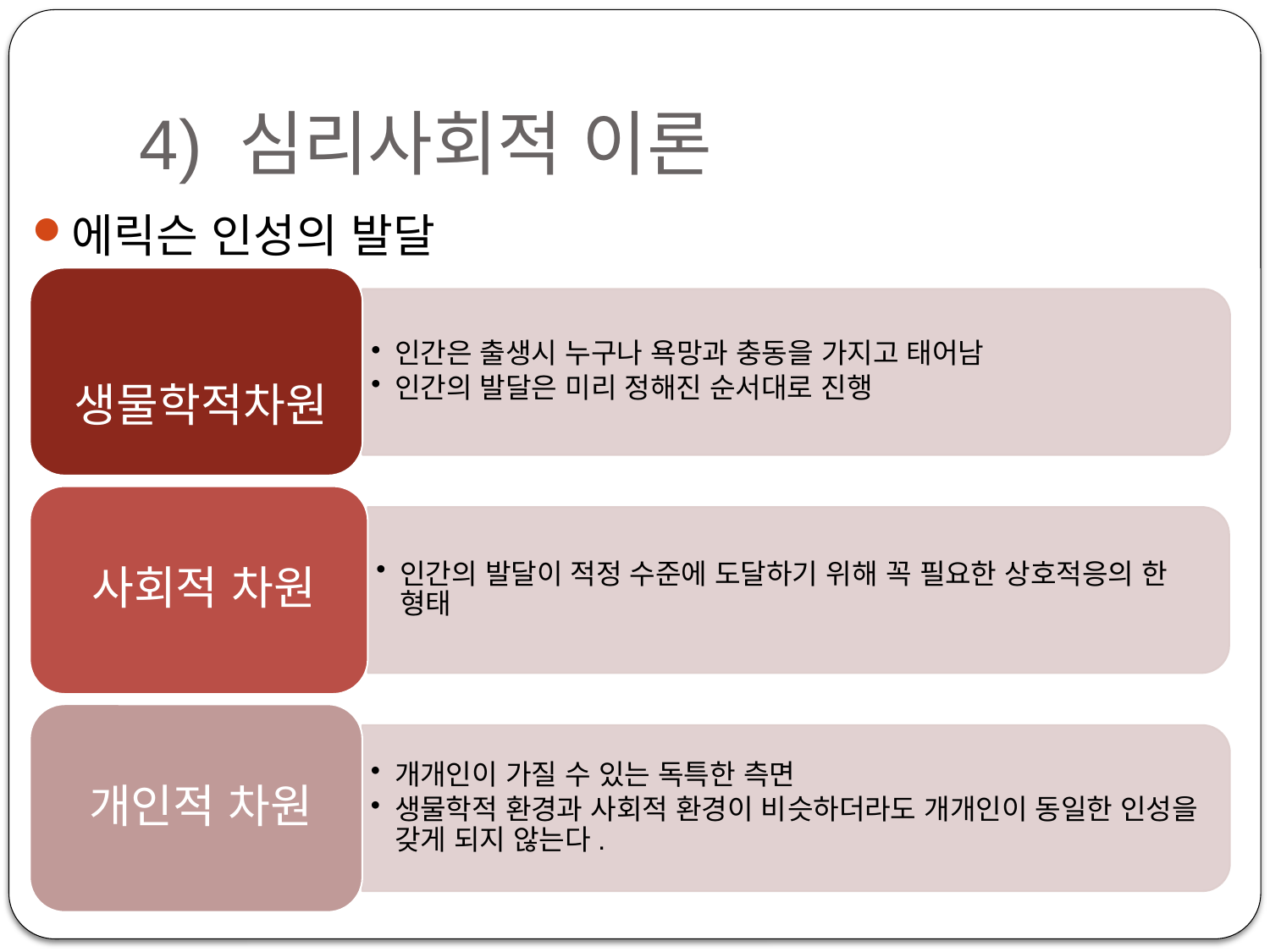

# 4) 심리사회적 이론
에릭슨 인성의 발달

인간은 출생시 누구나 욕망과 충동을 가지고 태어남
인간의 발달은 미리 정해진 순서대로 진행

생물학적차원
인간의 발달이 적정 수준에 도달하기 위해 꼭 필요한 상호적응의 한 형태
사회적 차원
개개인이 가질 수 있는 독특한 측면
생물학적 환경과 사회적 환경이 비슷하더라도 개개인이 동일한 인성을 갖게 되지 않는다.
개인적 차원